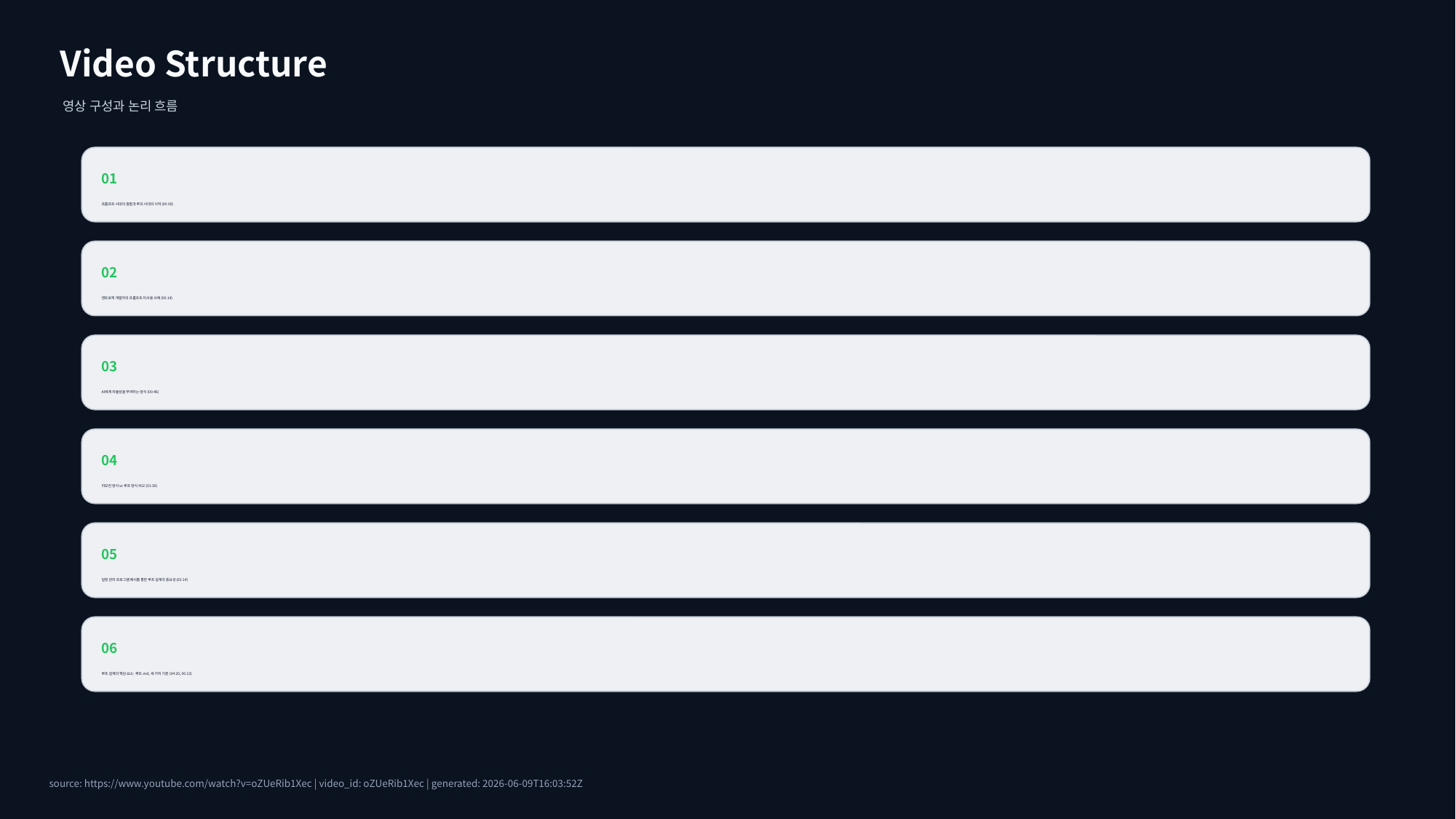

Video Structure
영상 구성과 논리 흐름

01
프롬프트 시대의 종말과 루프 시대의 시작 (00:00)

02
앤트로픽 개발자의 프롬프트 미사용 사례 (00:14)

03
AI에게 자율성을 부여하는 방식 (00:46)

04
리모컨 방식 vs 루프 방식 비교 (01:30)

05
일정 관리 프로그램 예시를 통한 루프 설계의 중요성 (02:14)

06
루프 설계의 핵심 요소: 루프.md, 세 가지 기준 (04:20, 06:13)
source: https://www.youtube.com/watch?v=oZUeRib1Xec | video_id: oZUeRib1Xec | generated: 2026-06-09T16:03:52Z